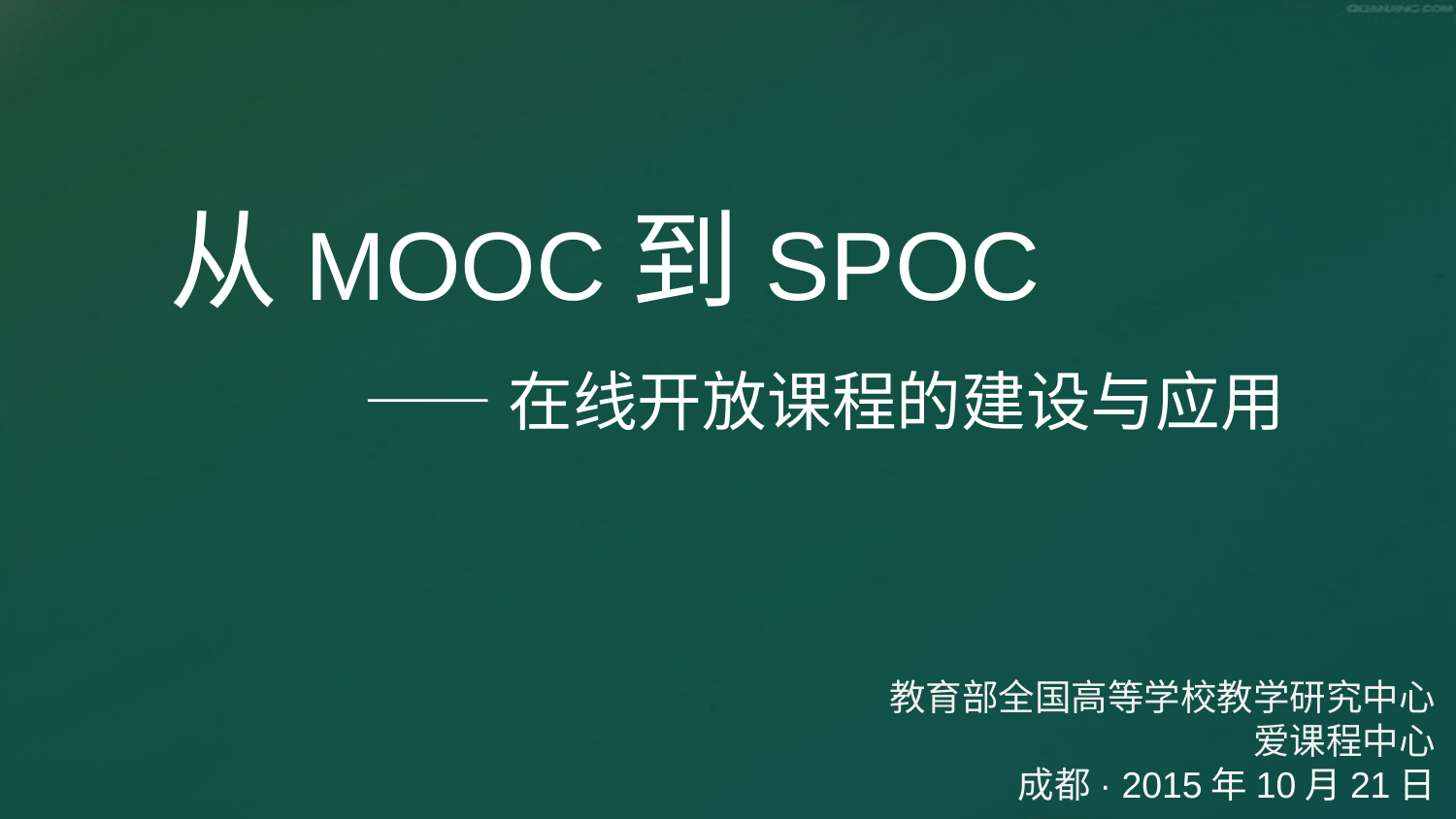

从MOOC到SPOC
　　　—— 在线开放课程的建设与应用
教育部全国高等学校教学研究中心
爱课程中心
成都· 2015年10月21日